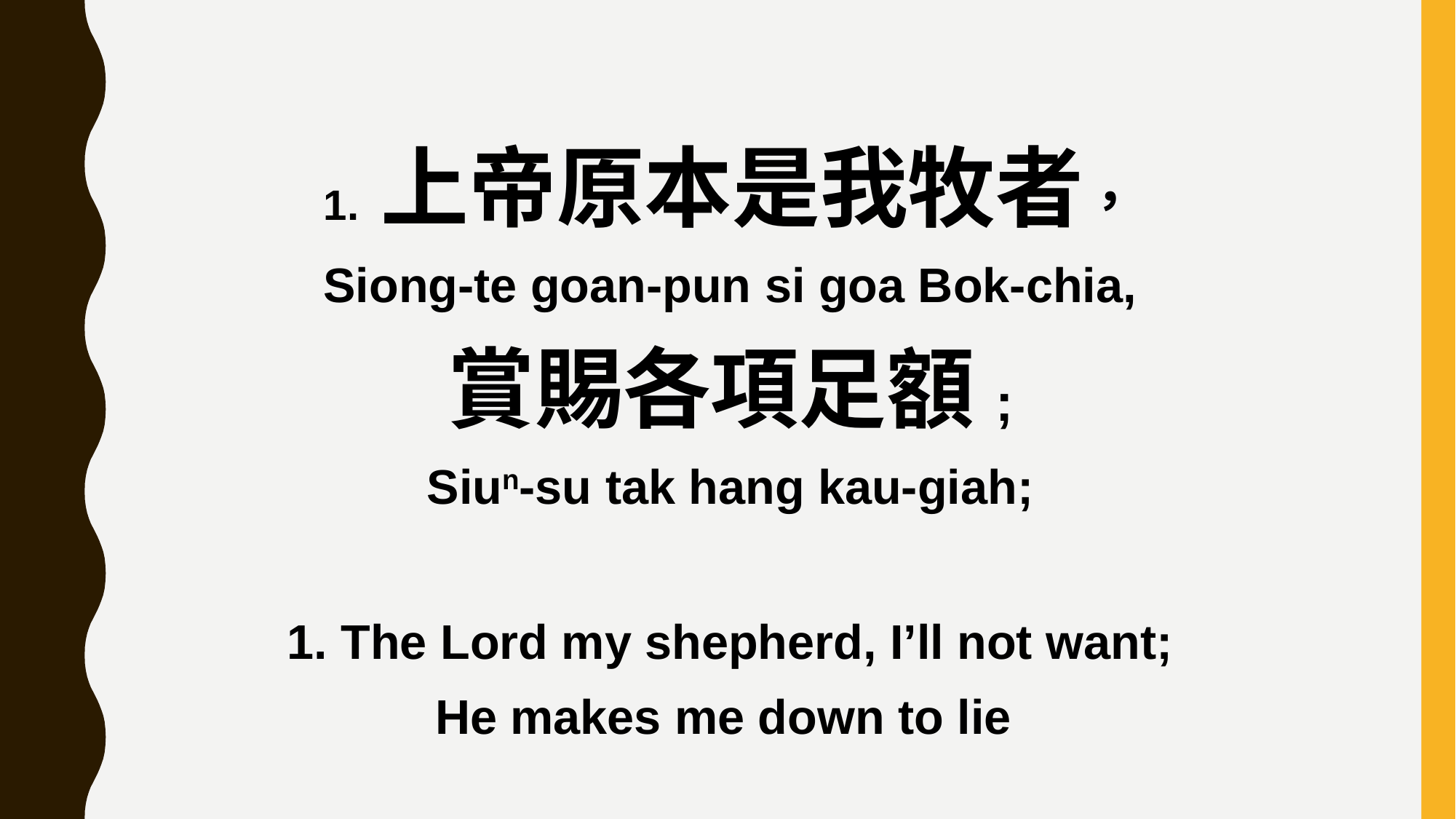

1. 上帝原本是我牧者，
Siong-te goan-pun si goa Bok-chia,
賞賜各項足額;
Siun-su tak hang kau-giah;

1. The Lord my shepherd, I’ll not want;
He makes me down to lie